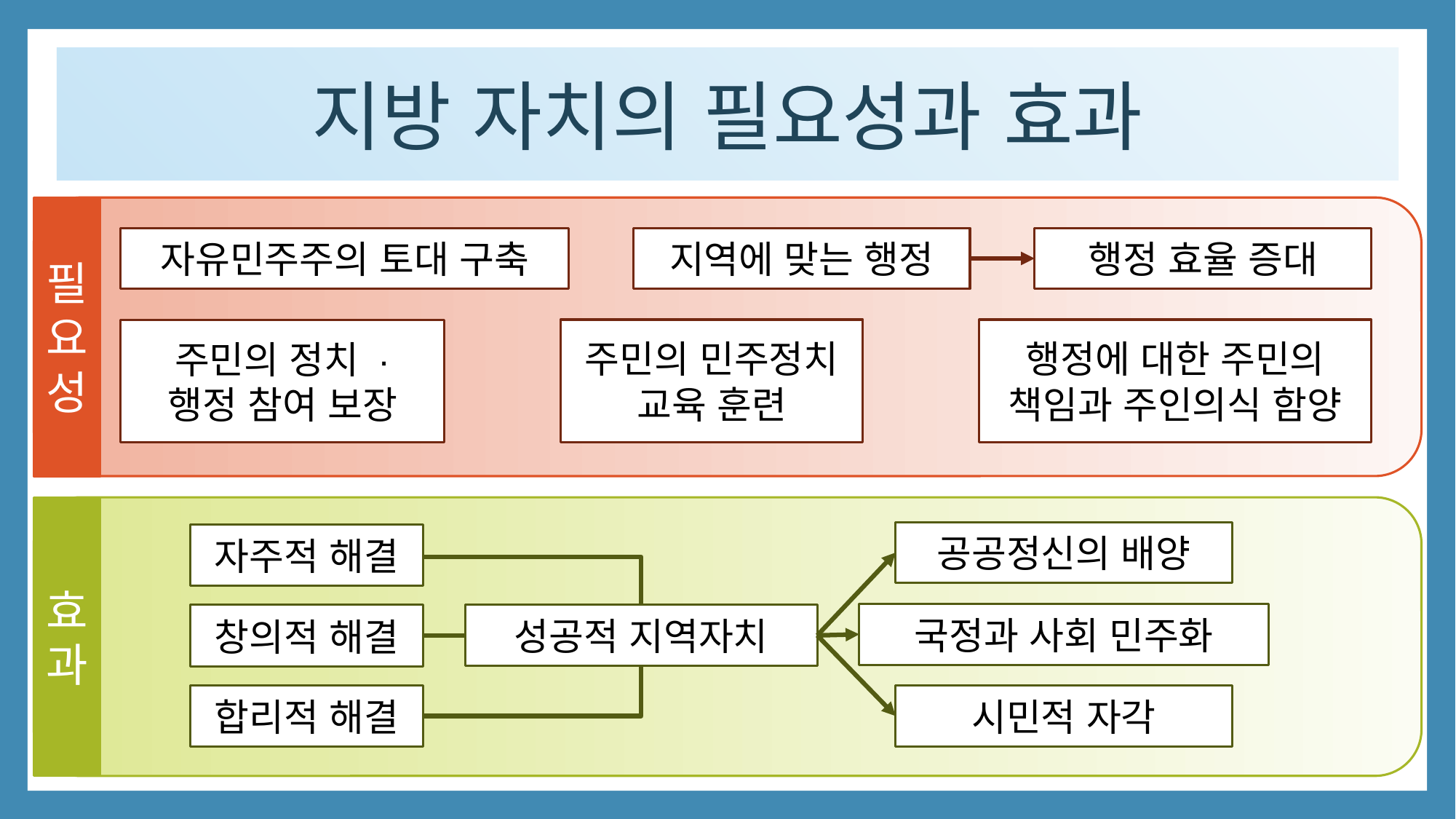

지방 자치의 필요성과 효과

필요성
자유민주주의 토대 구축
지역에 맞는 행정
행정 효율 증대
주민의 민주정치 교육 훈련
행정에 대한 주민의 책임과 주인의식 함양
주민의 정치 · 행정 참여 보장

효과
공공정신의 배양
자주적 해결
국정과 사회 민주화
창의적 해결
성공적 지역자치
합리적 해결
시민적 자각